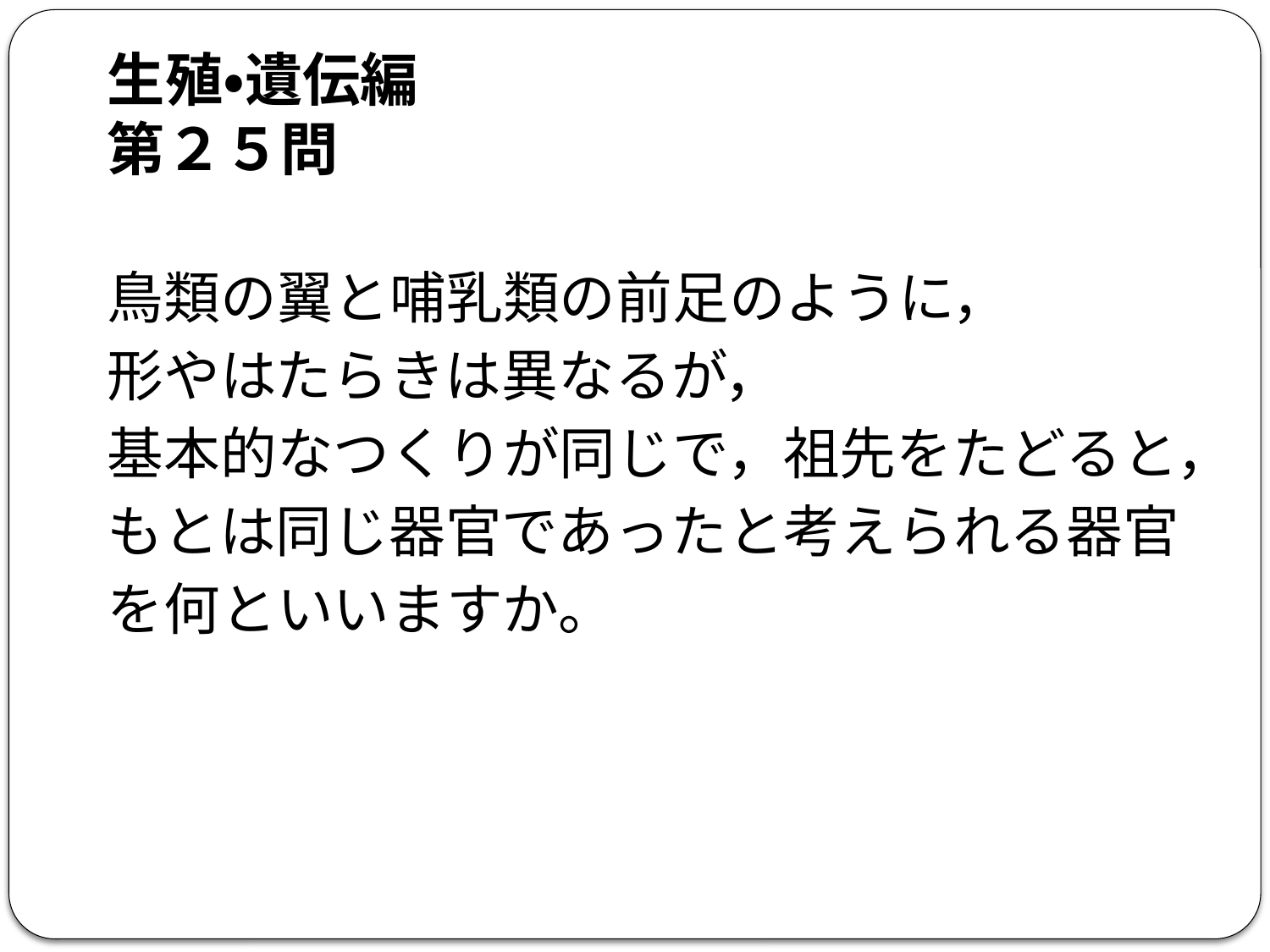

# 生殖・遺伝編 第２５問
鳥類の翼と哺乳類の前足のように，
形やはたらきは異なるが，
基本的なつくりが同じで，祖先をたどると，
もとは同じ器官であったと考えられる器官
を何といいますか。